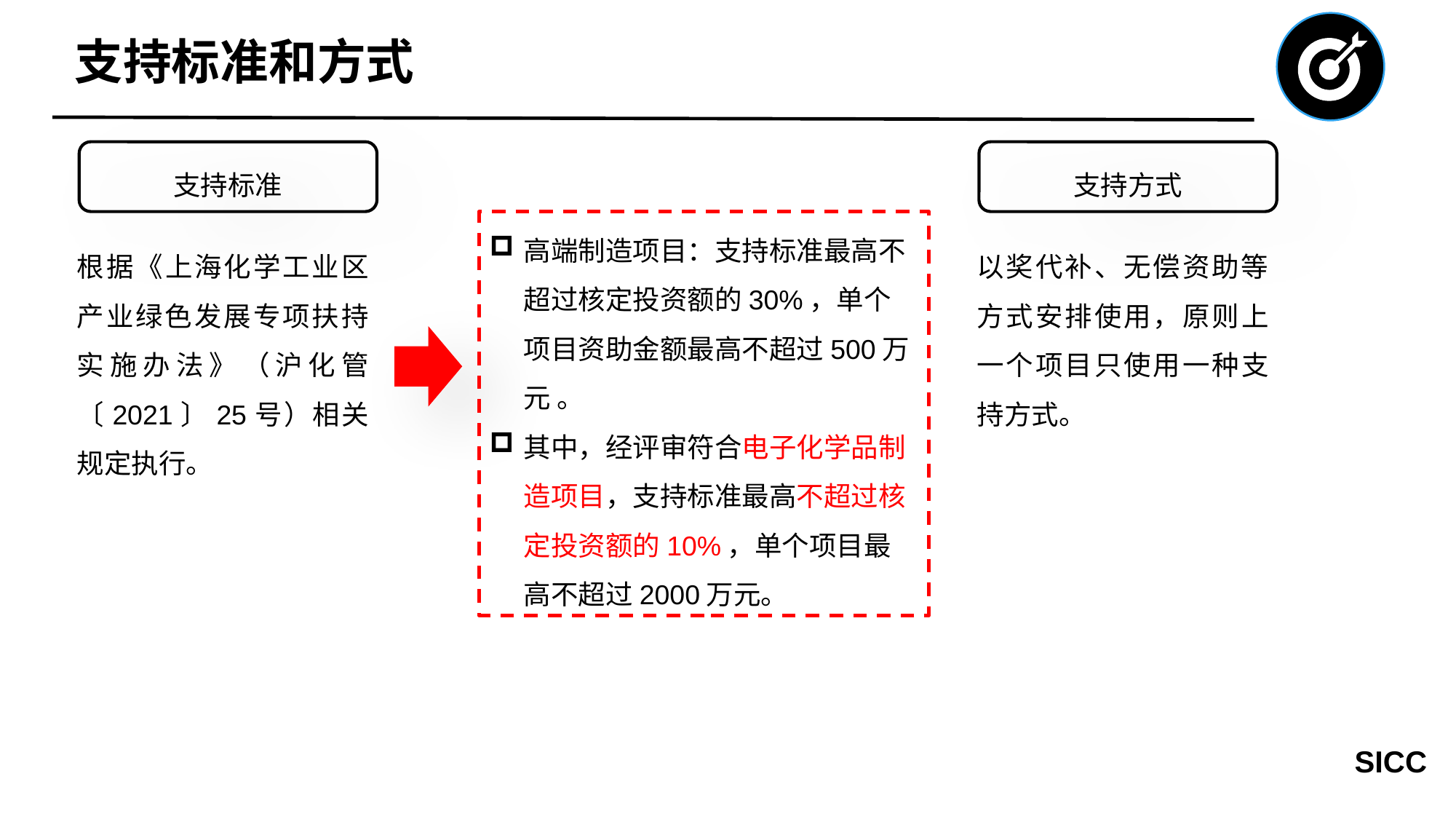

支持标准和方式
支持标准
根据《上海化学工业区产业绿色发展专项扶持实施办法》（沪化管〔2021〕25号）相关规定执行。
支持方式
以奖代补、无偿资助等方式安排使用，原则上一个项目只使用一种支持方式。
高端制造项目：支持标准最高不超过核定投资额的30%，单个项目资助金额最高不超过500万元 。
其中，经评审符合电子化学品制造项目，支持标准最高不超过核定投资额的10%，单个项目最高不超过2000万元。